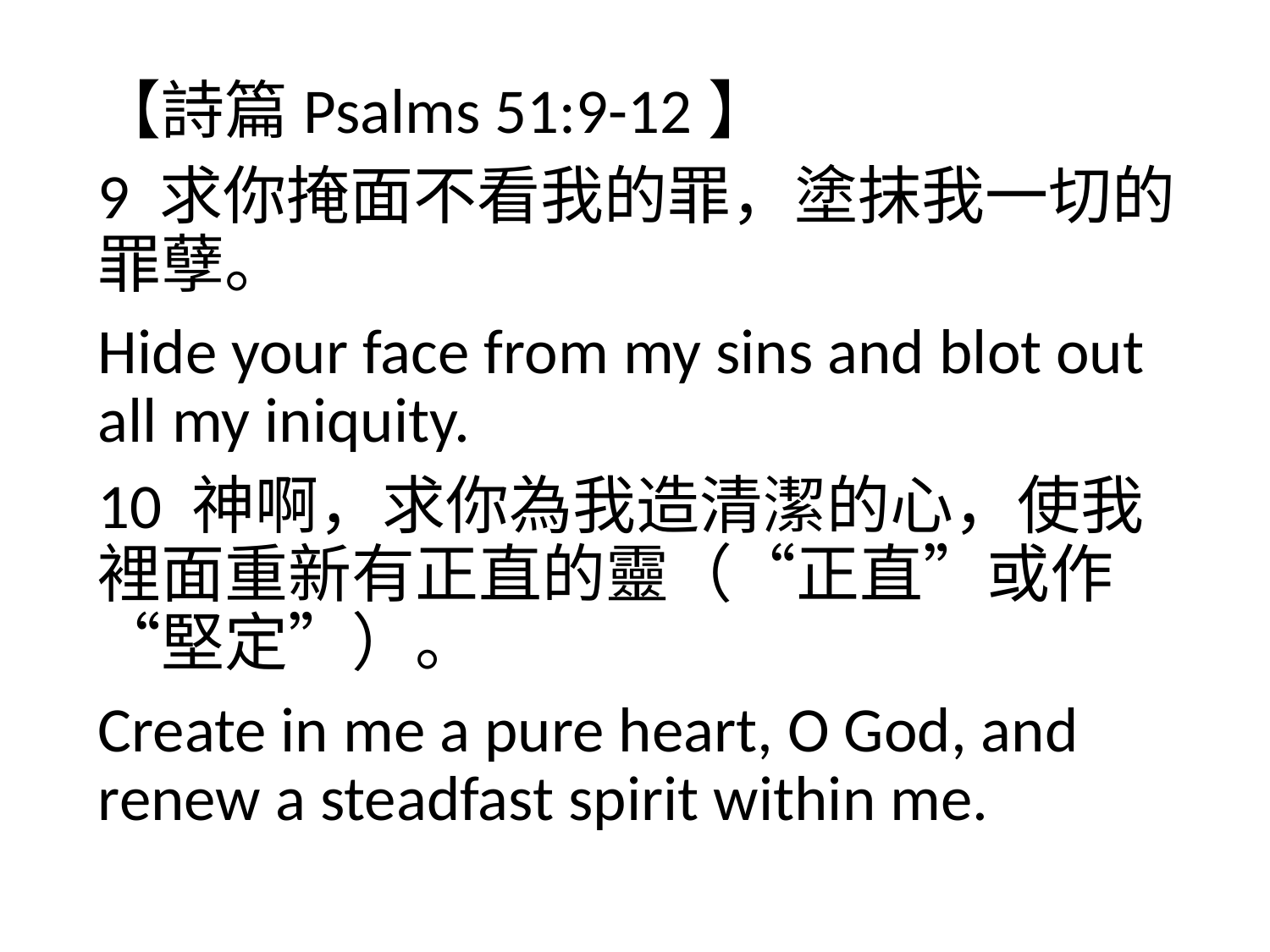

【詩篇Psalms 51:9-12】
9 求你掩面不看我的罪，塗抹我一切的罪孽。
Hide your face from my sins and blot out all my iniquity.
10 神啊，求你為我造清潔的心，使我裡面重新有正直的靈（“正直”或作“堅定”）。
Create in me a pure heart, O God, and renew a steadfast spirit within me.